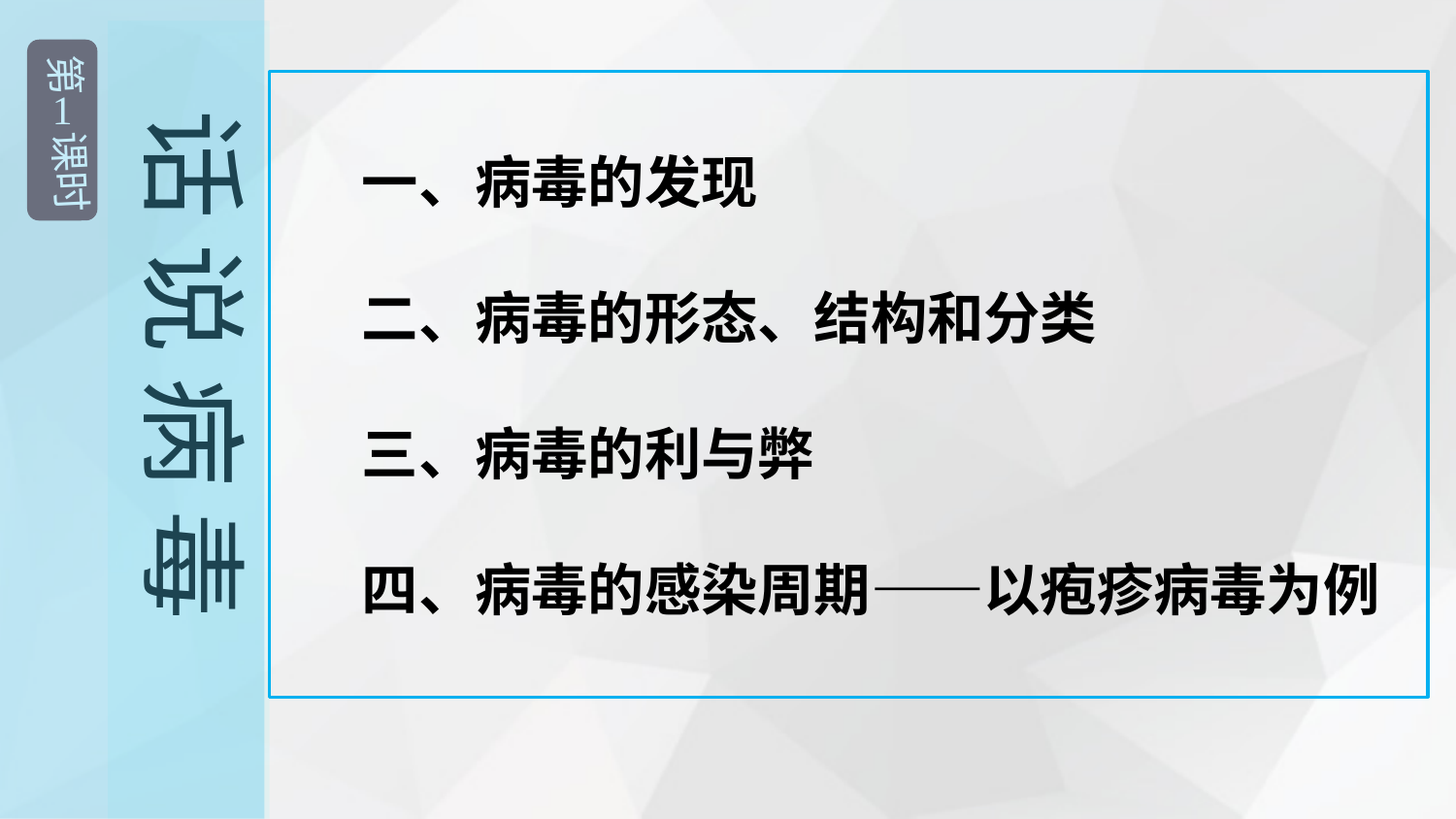

话 说 病 毒

第    课时
1

     一、病毒的发现

     二、病毒的形态、结构和分类

     三、病毒的利与弊

     四、病毒的感染周期——以疱疹病毒为例